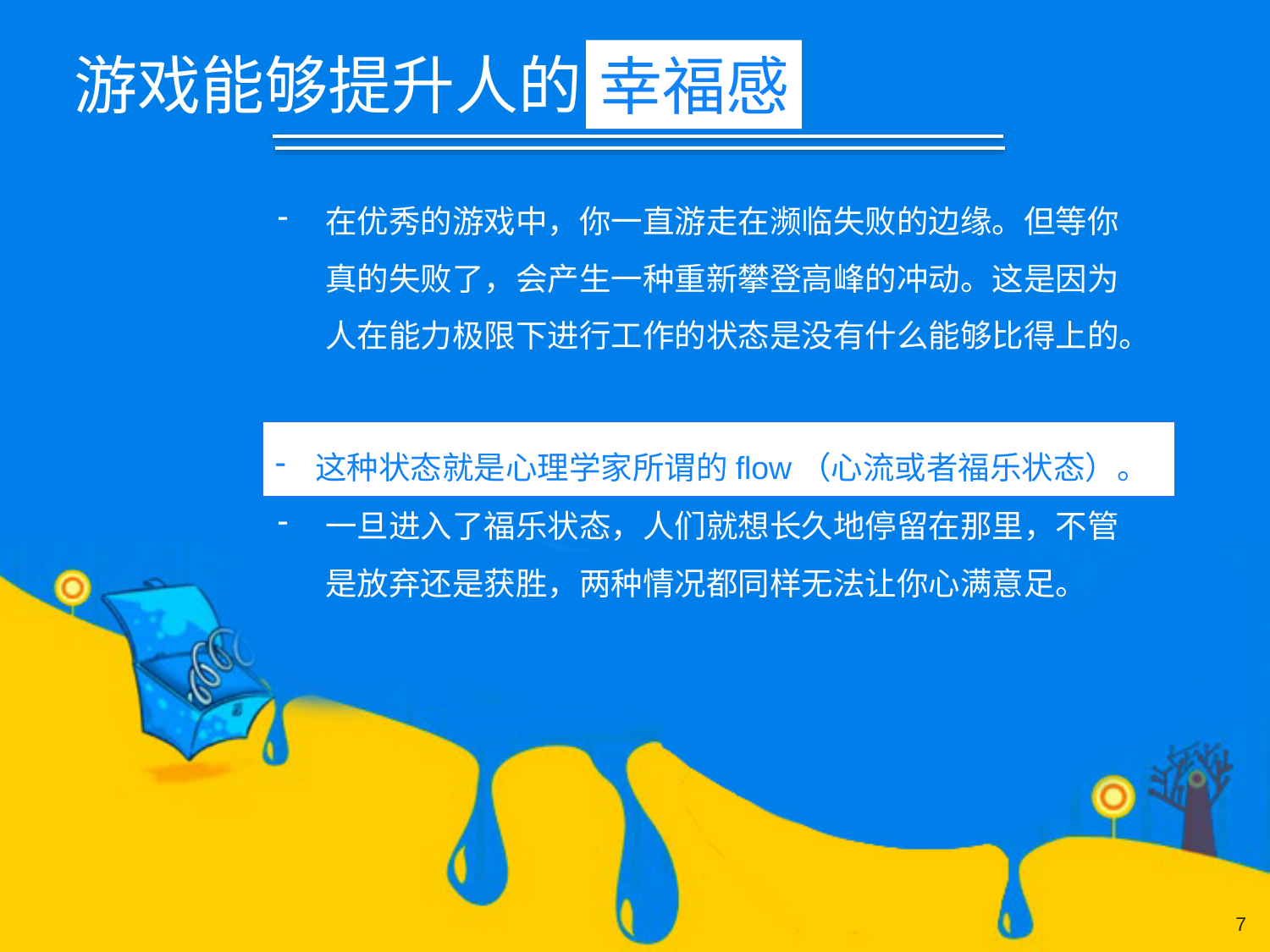

# 游戏能够提升人的
幸福感
在优秀的游戏中，你一直游走在濒临失败的边缘。但等你真的失败了，会产生一种重新攀登高峰的冲动。这是因为人在能力极限下进行工作的状态是没有什么能够比得上的。

一旦进入了福乐状态，人们就想长久地停留在那里，不管是放弃还是获胜，两种情况都同样无法让你心满意足。
   这种状态就是心理学家所谓的flow（心流或者福乐状态）。